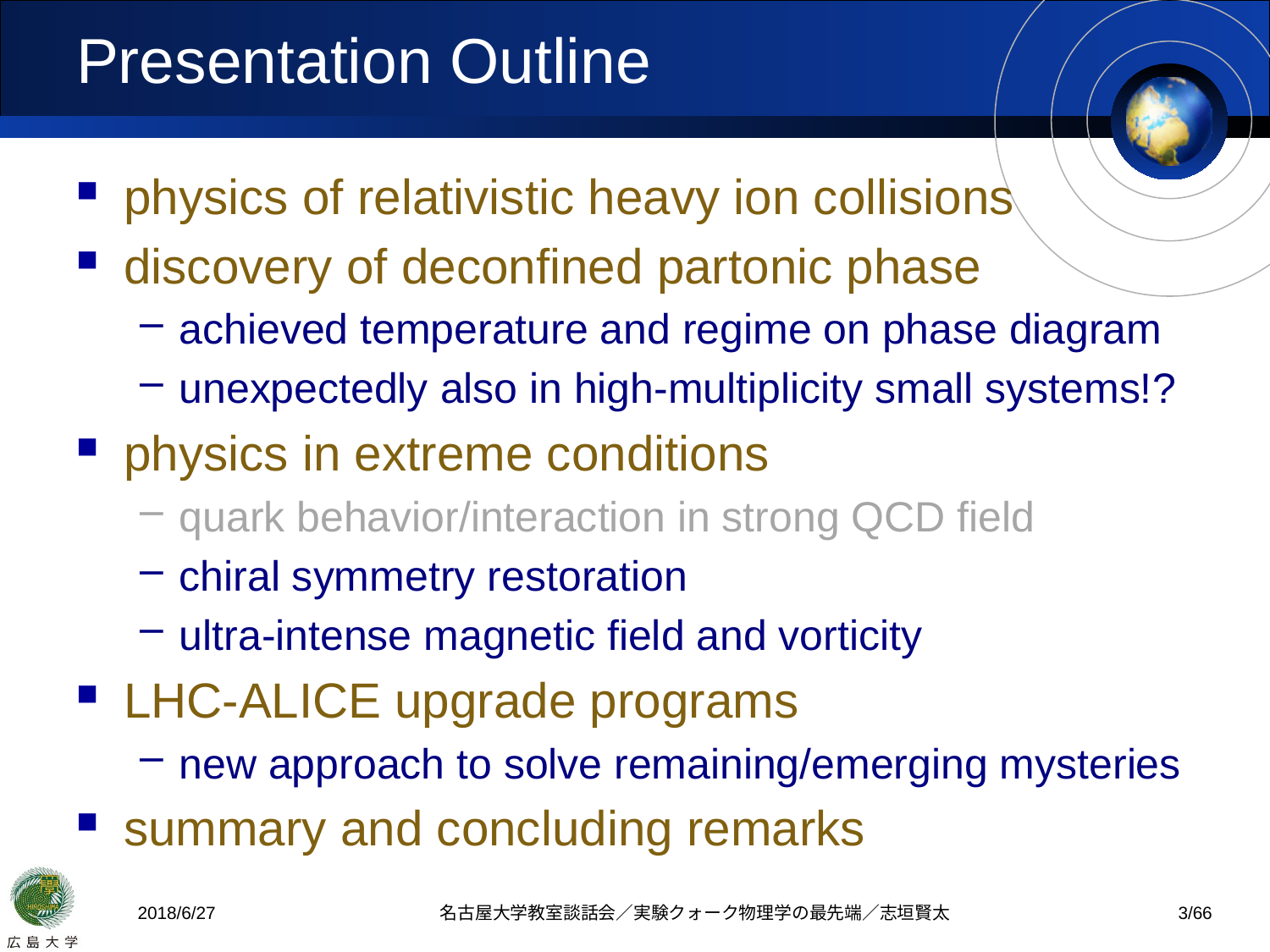

# Presentation Outline
physics of relativistic heavy ion collisions
discovery of deconfined partonic phase
achieved temperature and regime on phase diagram
unexpectedly also in high-multiplicity small systems!?
physics in extreme conditions
quark behavior/interaction in strong QCD field
chiral symmetry restoration
ultra-intense magnetic field and vorticity
LHC-ALICE upgrade programs
new approach to solve remaining/emerging mysteries
summary and concluding remarks
2018/6/27
名古屋大学教室談話会／実験クォーク物理学の最先端／志垣賢太
3/66